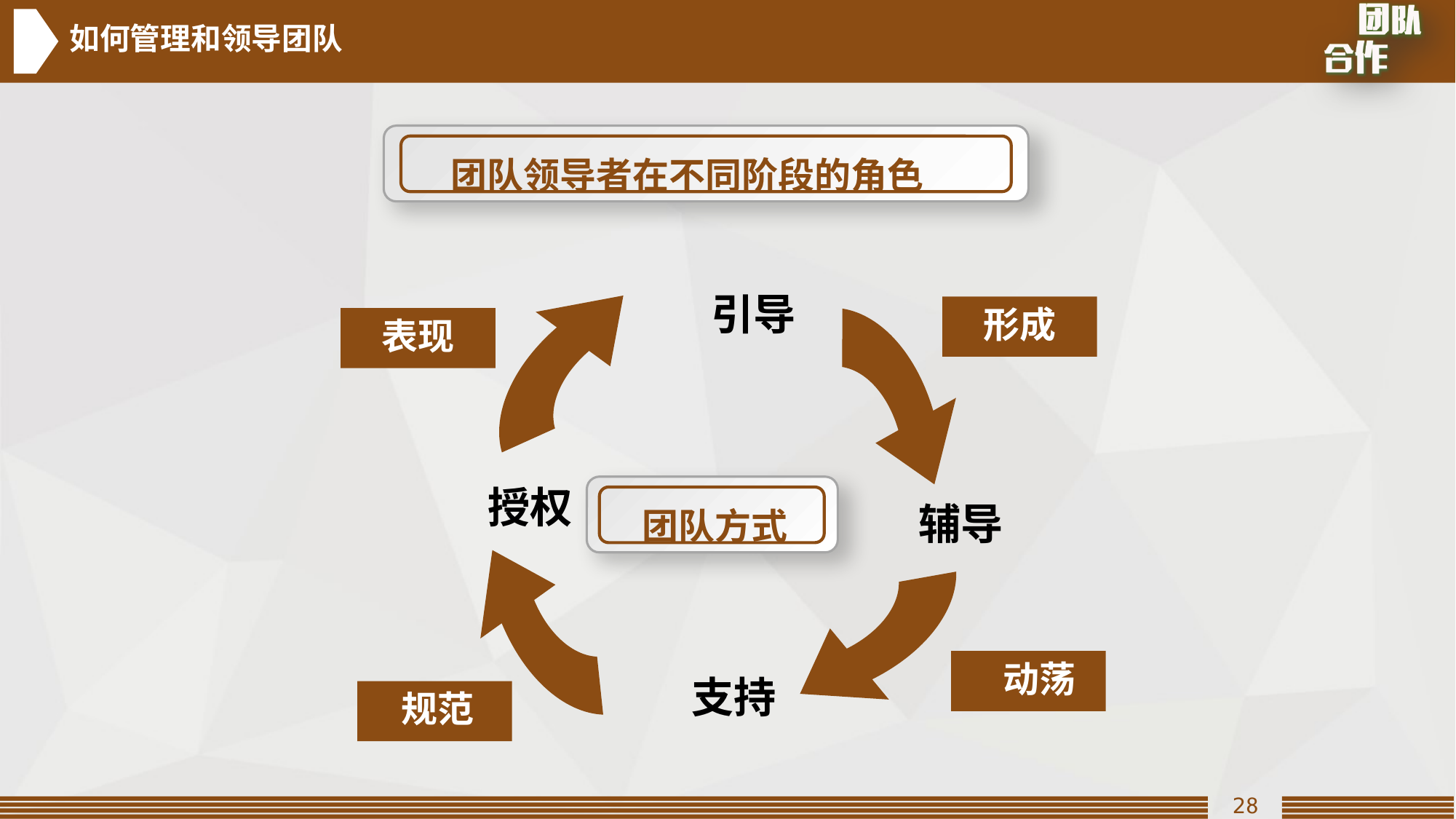

如何管理和领导团队

团队领导者在不同阶段的角色

     引导

形成
表现
     授权

 团队方式

  辅导
    动荡
   支持
   规范
28